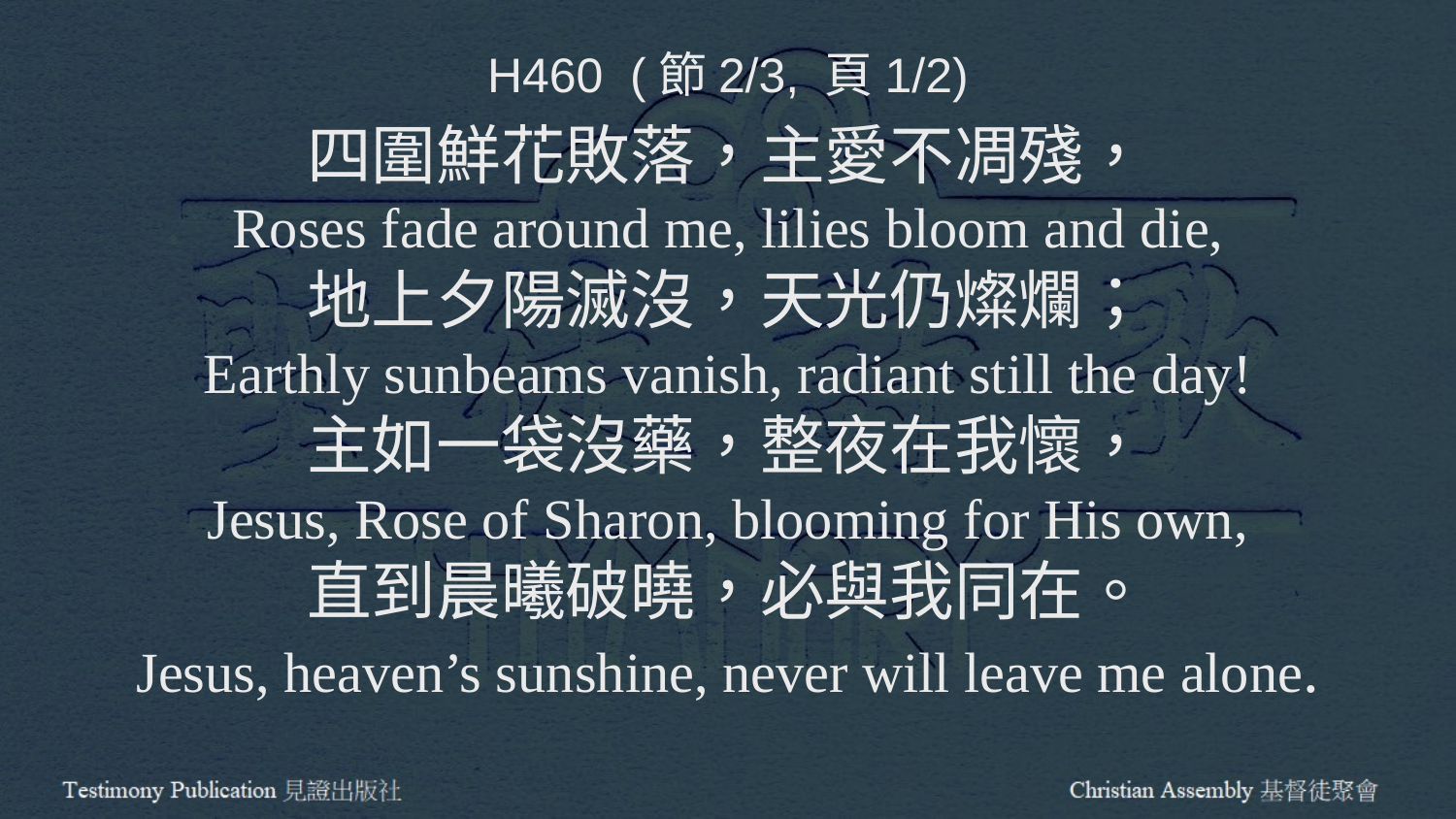

H460  (節2/3, 頁1/2)
四圍鮮花敗落，主愛不凋殘，
Roses fade around me, lilies bloom and die,
地上夕陽滅沒，天光仍燦爛；
Earthly sunbeams vanish, radiant still the day!
主如一袋沒藥，整夜在我懷，
Jesus, Rose of Sharon, blooming for His own,
直到晨曦破曉，必與我同在。
Jesus, heaven’s sunshine, never will leave me alone.